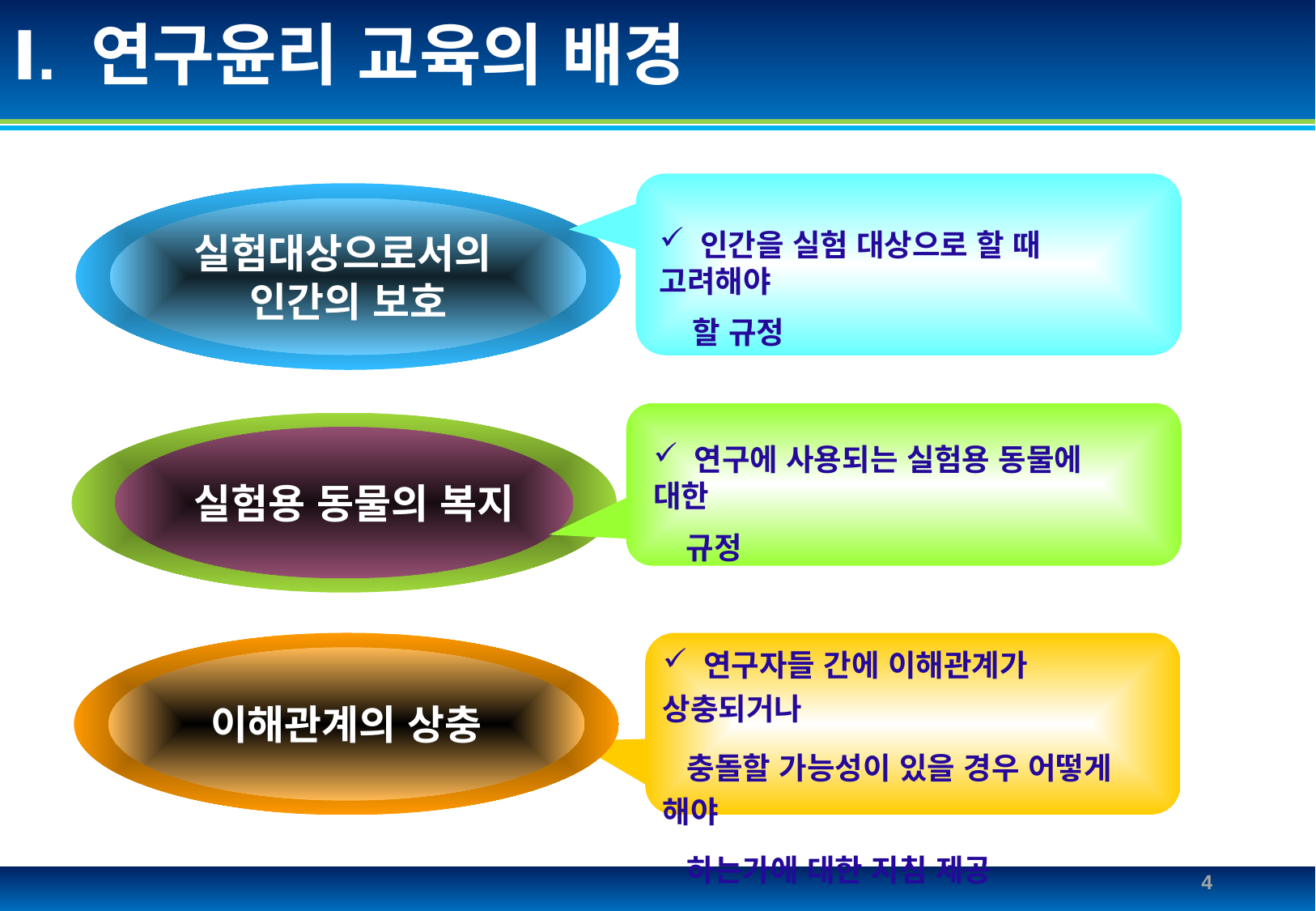

# Ⅰ. 연구윤리 교육의 배경

실험대상으로서의
인간의 보호
 인간을 실험 대상으로 할 때 고려해야
   할 규정

실험용 동물의 복지
 연구에 사용되는 실험용 동물에 대한
   규정

이해관계의 상충

 연구자들 간에 이해관계가 상충되거나
  충돌할 가능성이 있을 경우 어떻게 해야
  하는가에 대한 지침 제공
4
Silla university